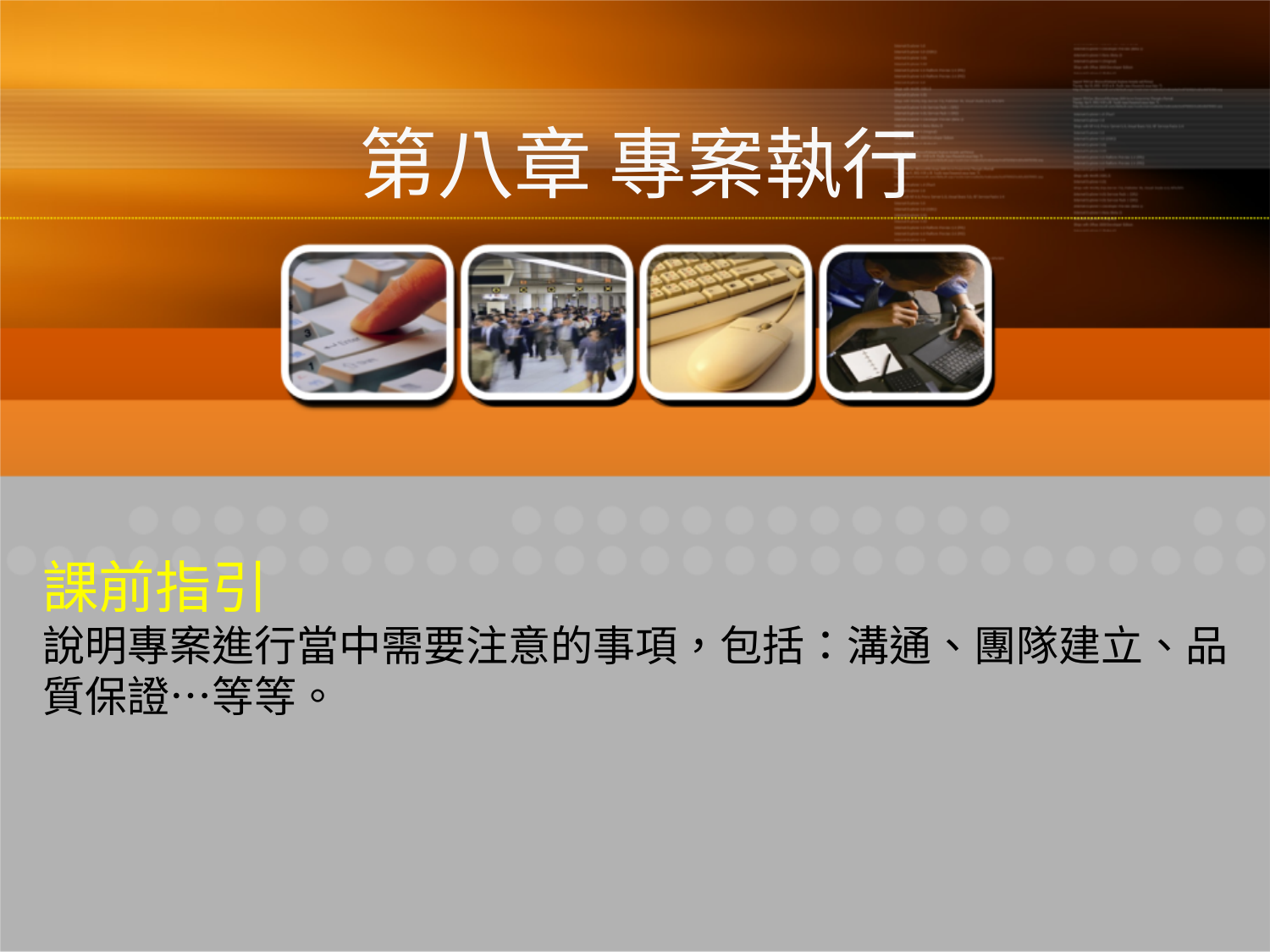

第八章 專案執行
課前指引
說明專案進行當中需要注意的事項，包括：溝通、團隊建立、品質保證⋯等等。